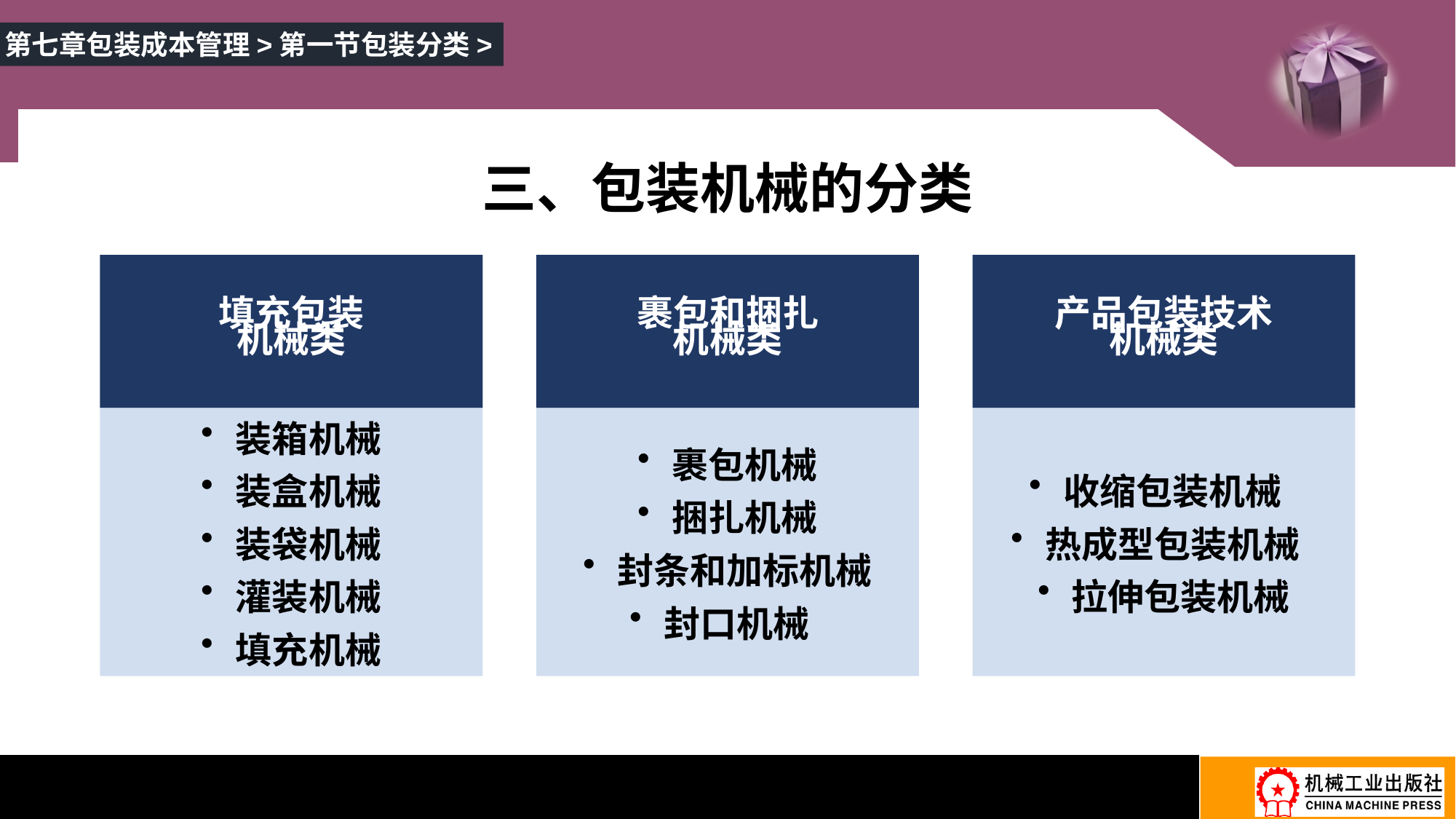

第七章包装成本管理>第一节包装分类>
# 三、包装机械的分类
填充包装
机械类
装箱机械
裹包和捆扎
机械类
裹包机械
产品包装技术
机械类
收缩包装机械
装盒机械
装袋机械
灌装机械
填充机械
封条和加标机械
捆扎机械
封口机械
热成型包装机械
拉伸包装机械